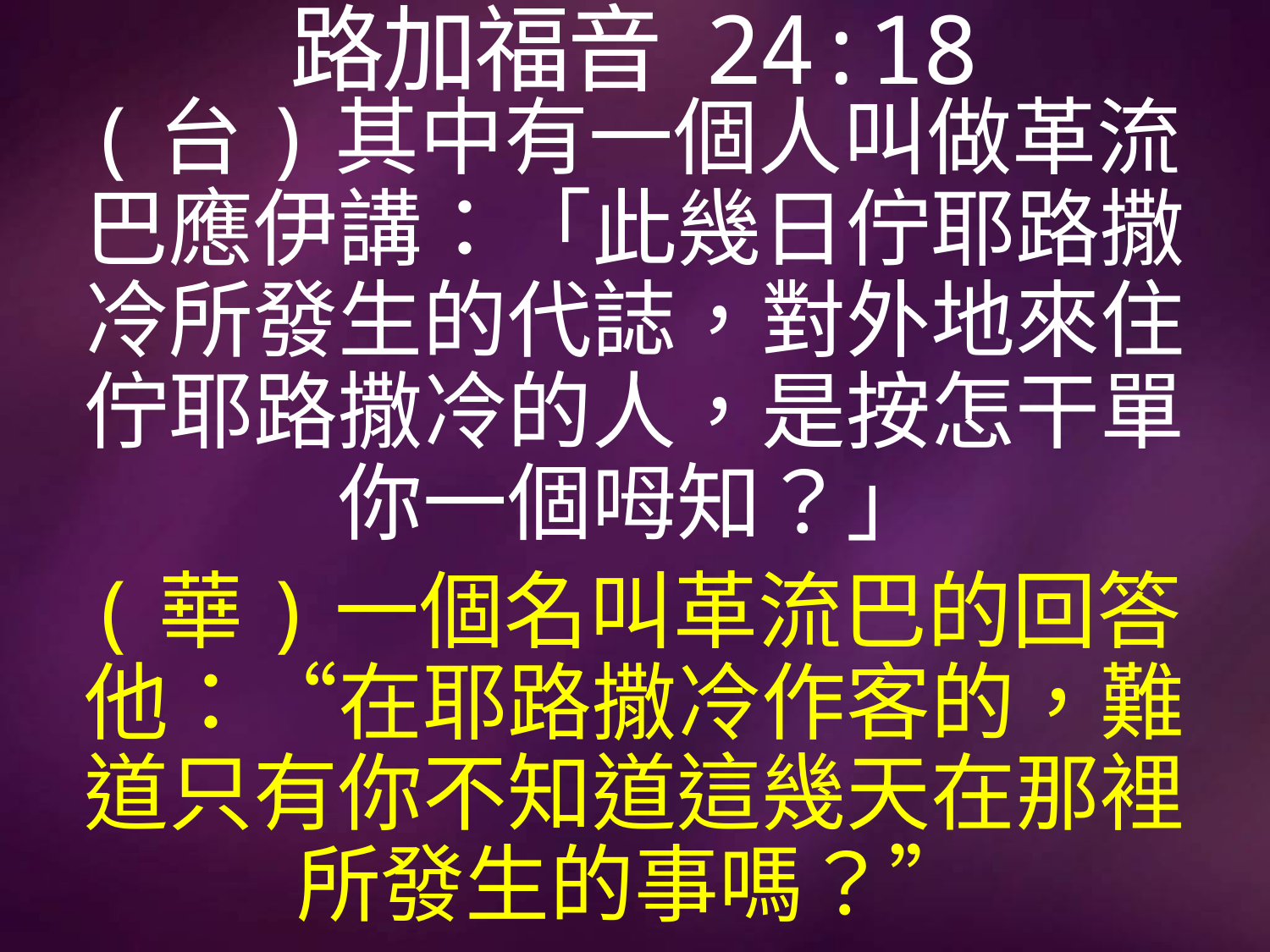

# 路加福音 24:18
(台)其中有一個人叫做革流巴應伊講：「此幾日佇耶路撒冷所發生的代誌，對外地來住佇耶路撒冷的人，是按怎干單你一個呣知？」
(華)一個名叫革流巴的回答他：“在耶路撒冷作客的，難道只有你不知道這幾天在那裡所發生的事嗎？”